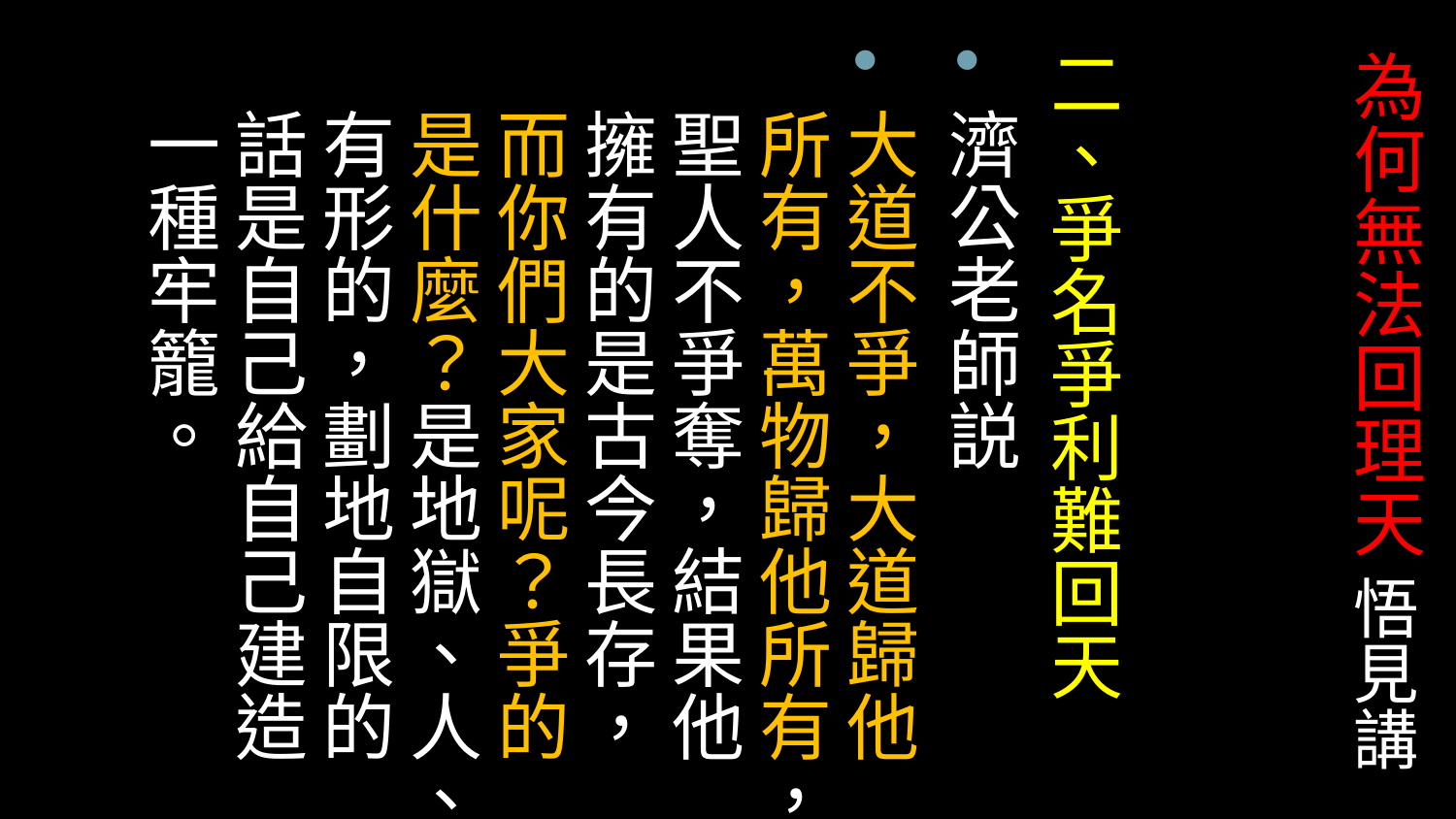

二、爭名爭利難回天
濟公老師説
大道不爭，大道歸他所有，萬物歸他所有，聖人不爭奪，結果他擁有的是古今長存，而你們大家呢？爭的是什麼？是地獄、人、有形的，劃地自限的話是自己給自己建造一種牢籠。

# 為何無法回理天 悟見講